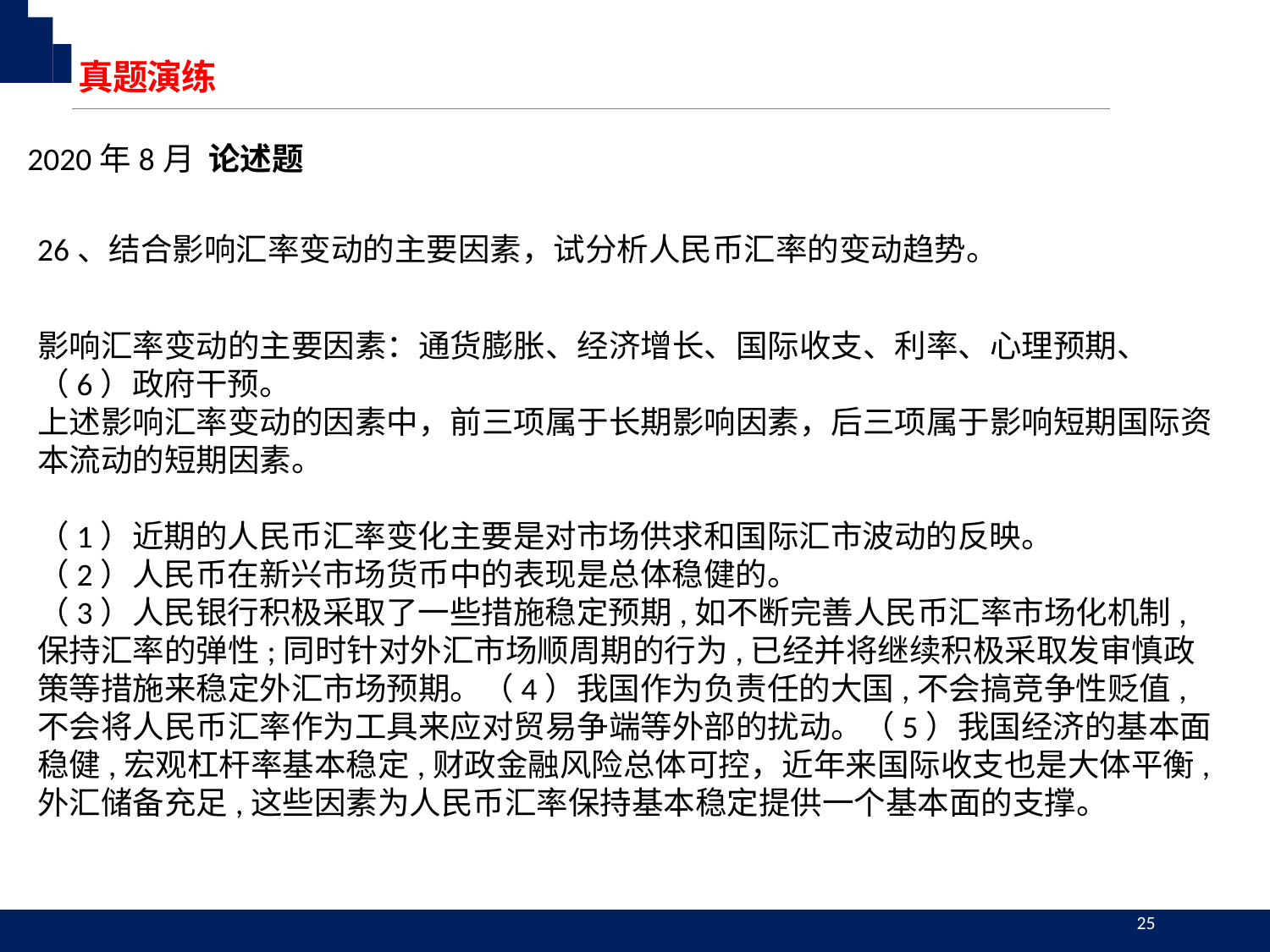

真题演练
2020年8月  论述题
26、结合影响汇率变动的主要因素，试分析人民币汇率的变动趋势。
影响汇率变动的主要因素：通货膨胀、经济增长、国际收支、利率、心理预期、（6）政府干预。
上述影响汇率变动的因素中，前三项属于长期影响因素，后三项属于影响短期国际资本流动的短期因素。
（1）近期的人民币汇率变化主要是对市场供求和国际汇市波动的反映。
（2）人民币在新兴市场货币中的表现是总体稳健的。
（3）人民银行积极采取了一些措施稳定预期,如不断完善人民币汇率市场化机制,保持汇率的弹性;同时针对外汇市场顺周期的行为,已经并将继续积极采取发审慎政策等措施来稳定外汇市场预期。（4）我国作为负责任的大国,不会搞竞争性贬值,不会将人民币汇率作为工具来应对贸易争端等外部的扰动。（5）我国经济的基本面稳健,宏观杠杆率基本稳定,财政金融风险总体可控，近年来国际收支也是大体平衡,外汇储备充足,这些因素为人民币汇率保持基本稳定提供一个基本面的支撑。
25